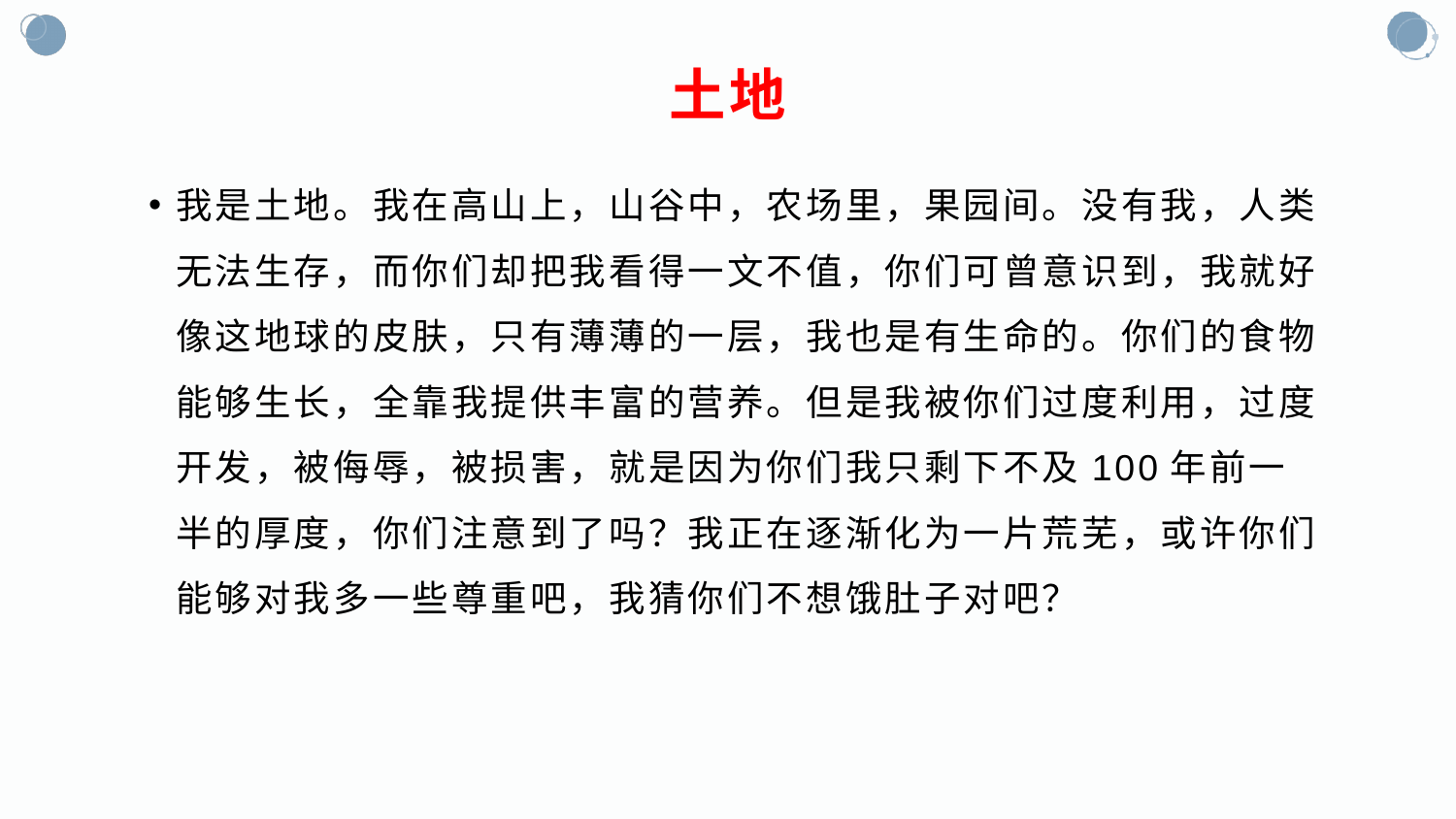

# 土地
我是土地。我在高山上，山谷中，农场里，果园间。没有我，人类无法生存，而你们却把我看得一文不值，你们可曾意识到，我就好像这地球的皮肤，只有薄薄的一层，我也是有生命的。你们的食物能够生长，全靠我提供丰富的营养。但是我被你们过度利用，过度开发，被侮辱，被损害，就是因为你们我只剩下不及100年前一半的厚度，你们注意到了吗？我正在逐渐化为一片荒芜，或许你们能够对我多一些尊重吧，我猜你们不想饿肚子对吧？